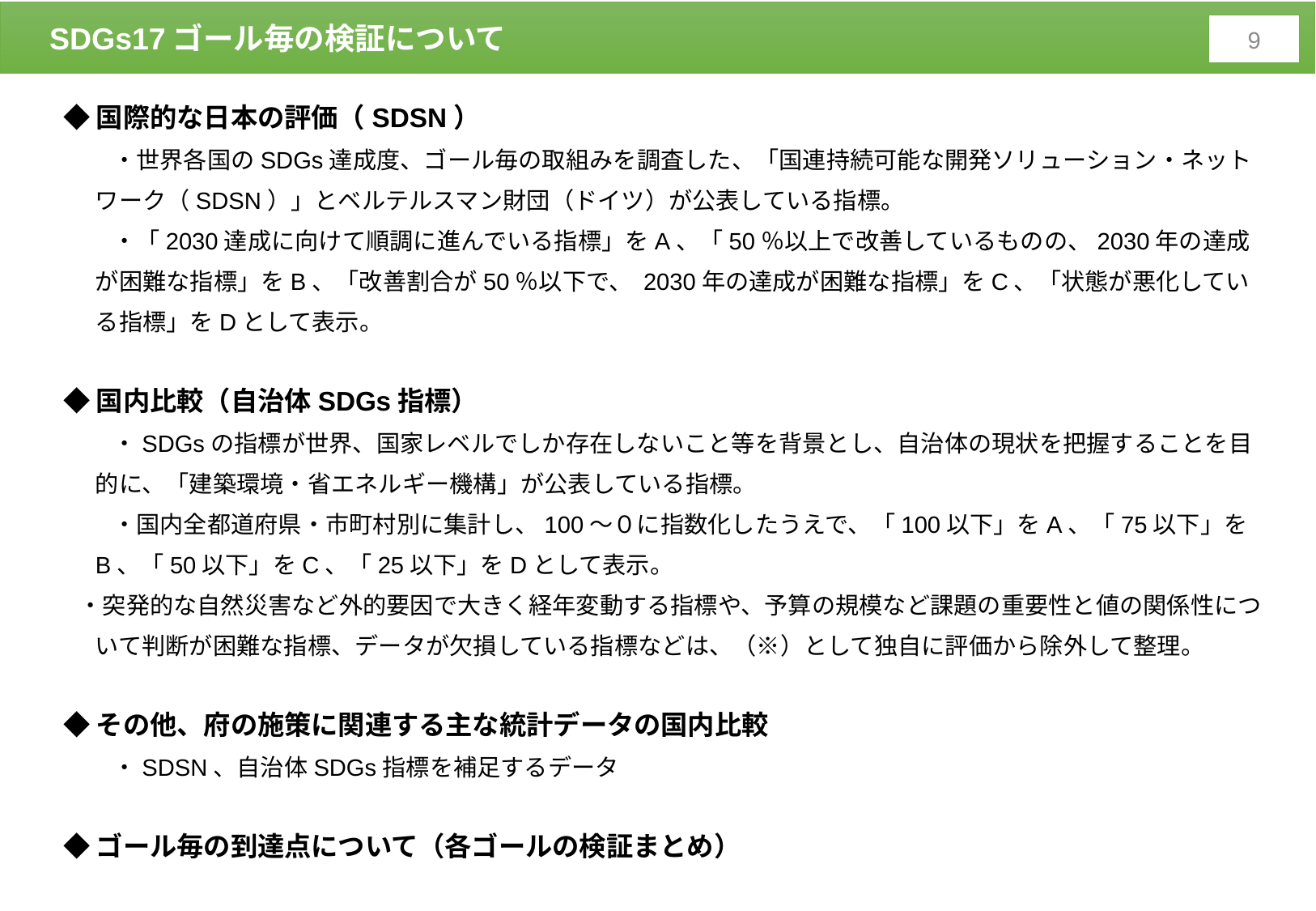

SDGs17ゴール毎の検証について
9
　◆ 国際的な日本の評価（SDSN）
　　　 ・世界各国のSDGs達成度、ゴール毎の取組みを調査した、「国連持続可能な開発ソリューション・ネットワーク（SDSN）」とベルテルスマン財団（ドイツ）が公表している指標。
　　　 ・「2030達成に向けて順調に進んでいる指標」をA、「50％以上で改善しているものの、2030年の達成が困難な指標」をB、「改善割合が50％以下で、 2030年の達成が困難な指標」をC、「状態が悪化している指標」をDとして表示。

　◆ 国内比較（自治体SDGs指標）
　　　 ・SDGsの指標が世界、国家レベルでしか存在しないこと等を背景とし、自治体の現状を把握することを目的に、「建築環境・省エネルギー機構」が公表している指標。
　　　 ・国内全都道府県・市町村別に集計し、100～０に指数化したうえで、「100以下」をA、「75以下」をB、「50以下」をC、「25以下」をDとして表示。
       ・突発的な自然災害など外的要因で大きく経年変動する指標や、予算の規模など課題の重要性と値の関係性について判断が困難な指標、データが欠損している指標などは、（※）として独自に評価から除外して整理。

　◆ その他、府の施策に関連する主な統計データの国内比較
　　　 ・SDSN、自治体SDGs指標を補足するデータ

　◆ ゴール毎の到達点について（各ゴールの検証まとめ）